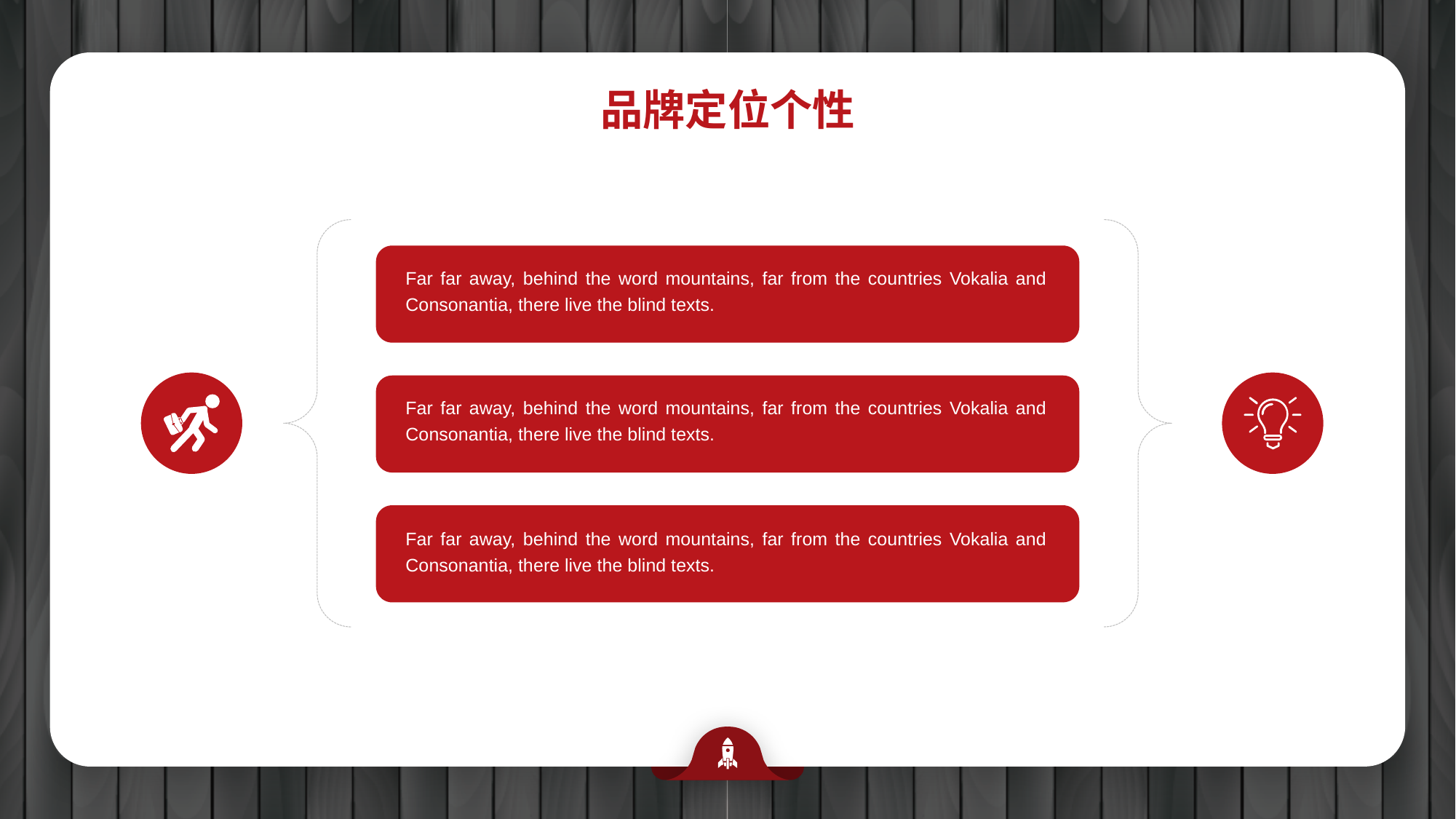

品牌定位个性

Far far away, behind the word mountains, far from the countries Vokalia and Consonantia, there live the blind texts.

Far far away, behind the word mountains, far from the countries Vokalia and Consonantia, there live the blind texts.

Far far away, behind the word mountains, far from the countries Vokalia and Consonantia, there live the blind texts.